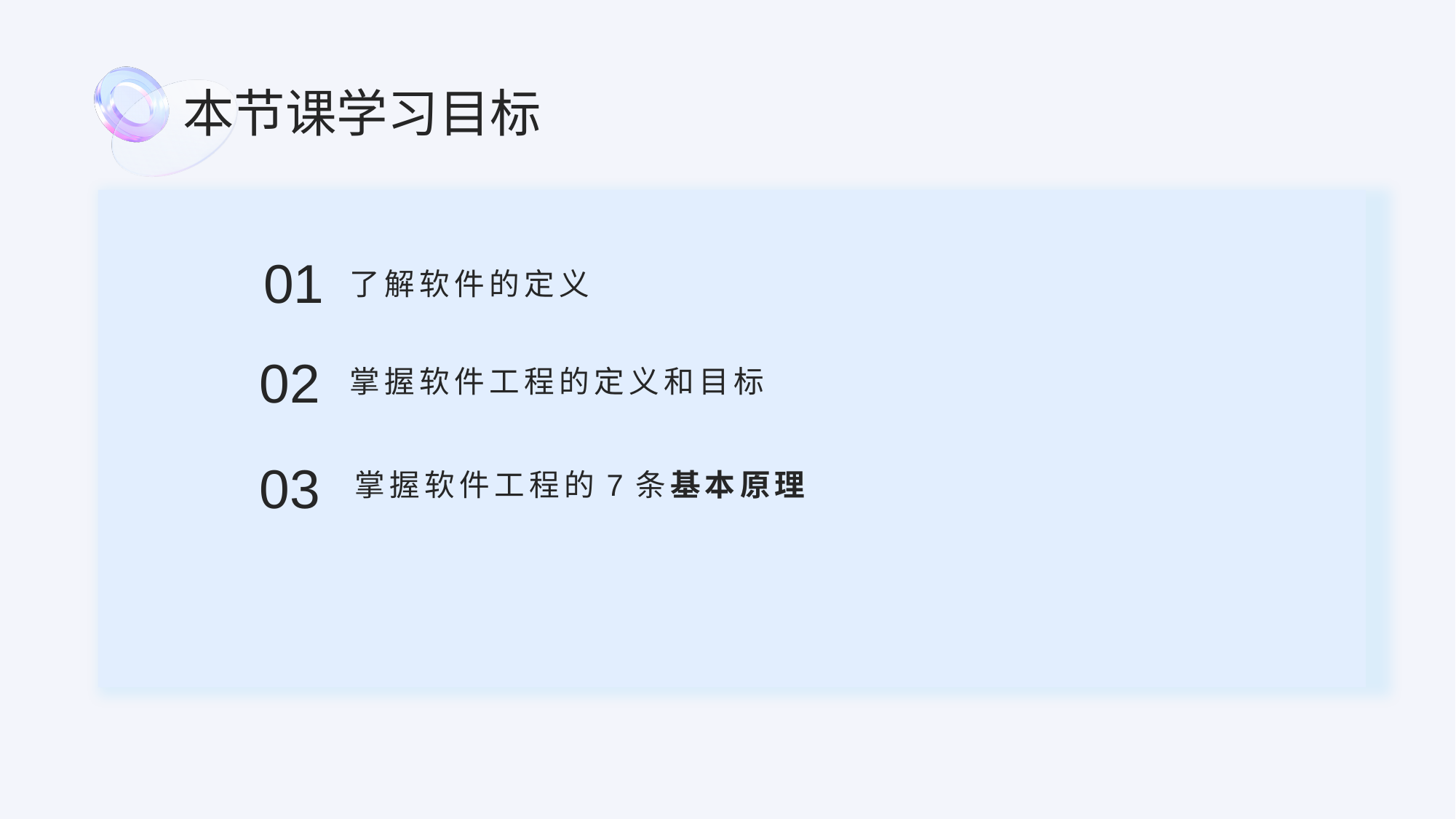

本节课学习目标
‌
01
了解软件的定义

02
掌握软件工程的定义和目标
03
掌握软件工程的7条基本原理